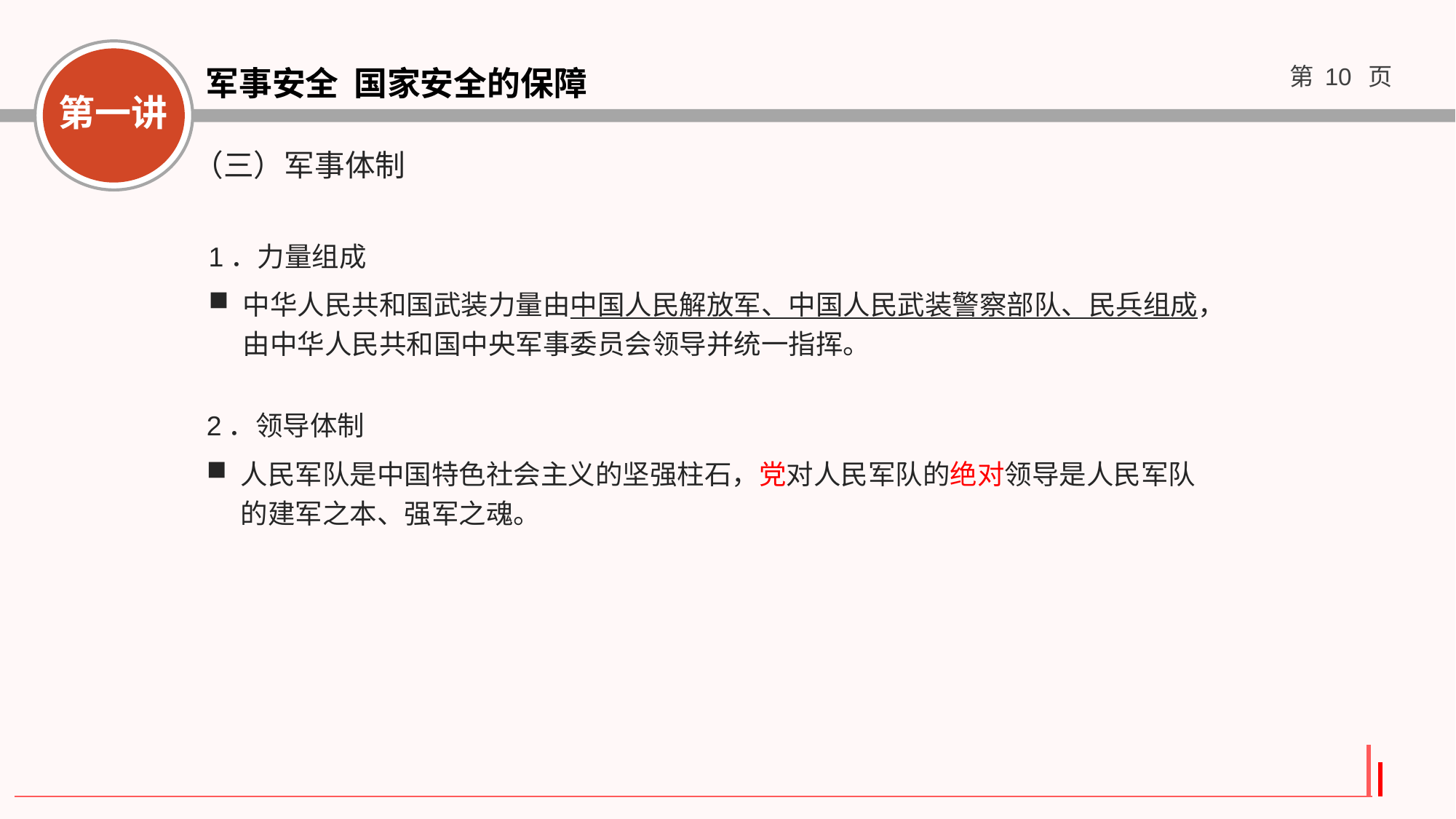

（三）军事体制
1．力量组成
中华人民共和国武装力量由中国人民解放军、中国人民武装警察部队、民兵组成，由中华人民共和国中央军事委员会领导并统一指挥。
2．领导体制
人民军队是中国特色社会主义的坚强柱石，党对人民军队的绝对领导是人民军队的建军之本、强军之魂。